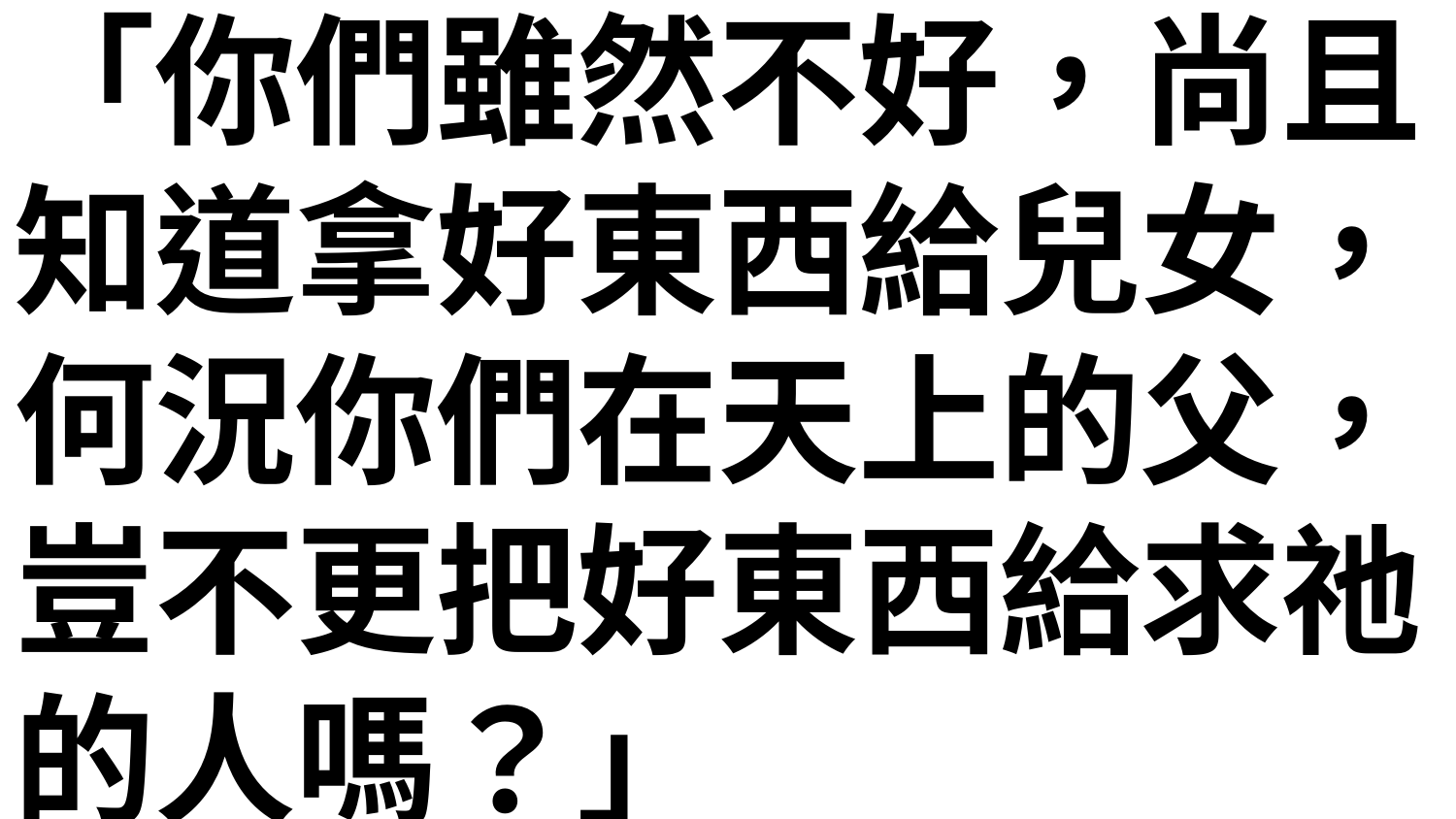

「你們雖然不好，尚且知道拿好東西給兒女，何況你們在天上的父，豈不更把好東西給求祂的人嗎？」